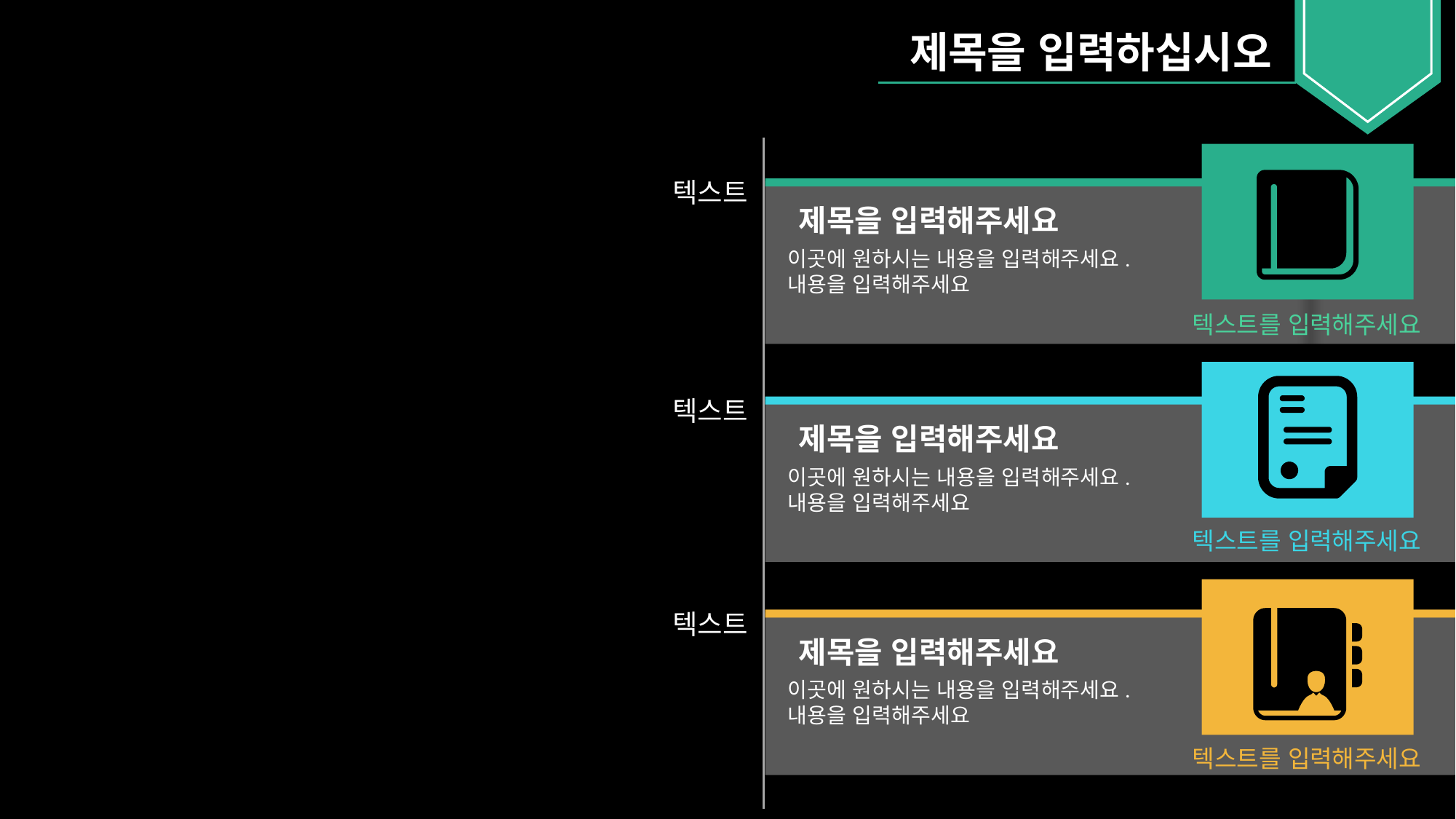

제목을 입력하십시오

텍스트

제목을 입력해주세요
이곳에 원하시는 내용을 입력해주세요.
내용을 입력해주세요

텍스트를 입력해주세요

텍스트

제목을 입력해주세요
이곳에 원하시는 내용을 입력해주세요.
내용을 입력해주세요

텍스트를 입력해주세요

텍스트

제목을 입력해주세요
이곳에 원하시는 내용을 입력해주세요.
내용을 입력해주세요

텍스트를 입력해주세요